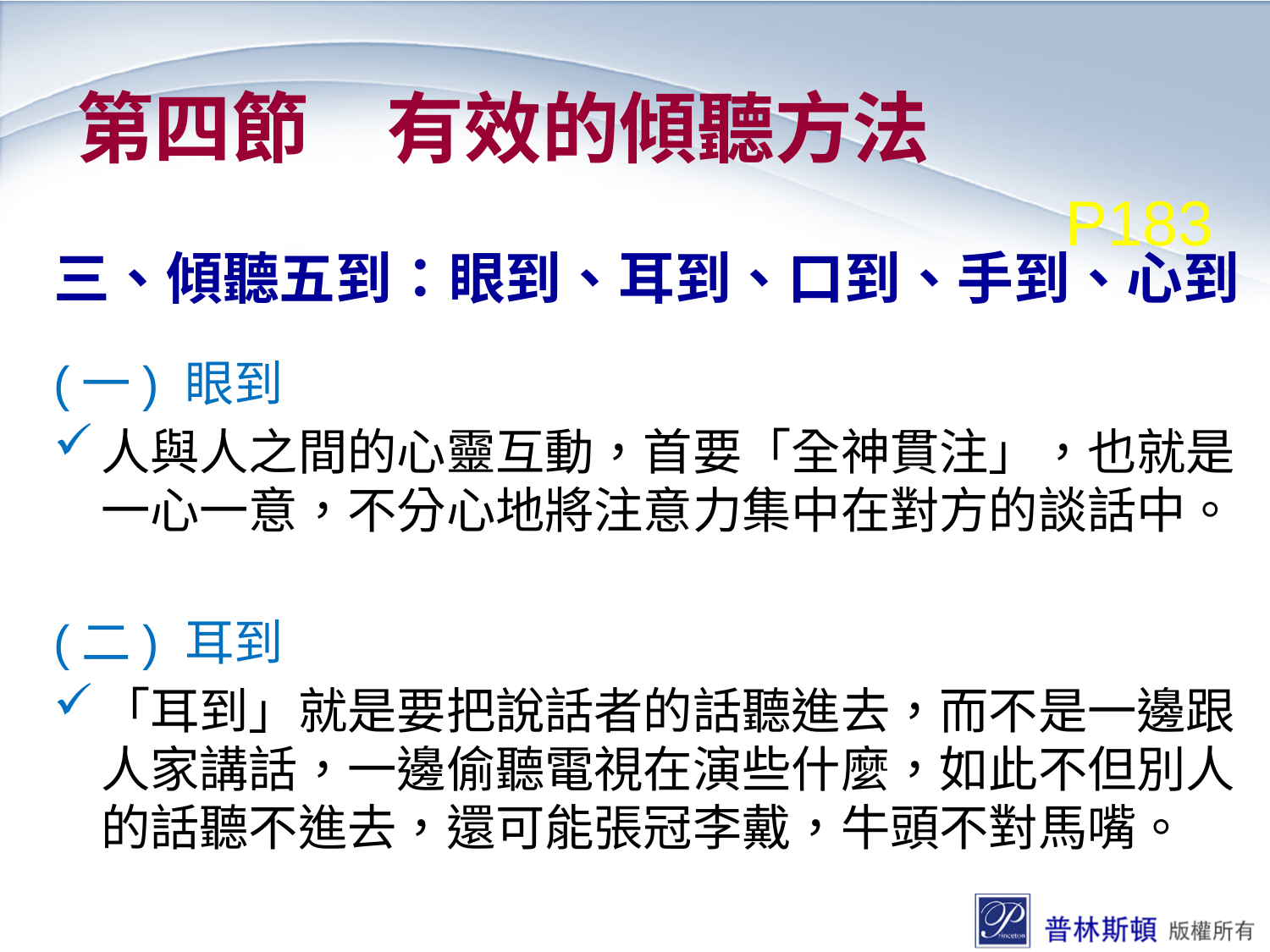

# 第四節　有效的傾聽方法
P183
三、傾聽五到：眼到、耳到、口到、手到、心到
(一) 眼到
人與人之間的心靈互動，首要「全神貫注」，也就是一心一意，不分心地將注意力集中在對方的談話中。
(二) 耳到
「耳到」就是要把說話者的話聽進去，而不是一邊跟人家講話，一邊偷聽電視在演些什麼，如此不但別人的話聽不進去，還可能張冠李戴，牛頭不對馬嘴。